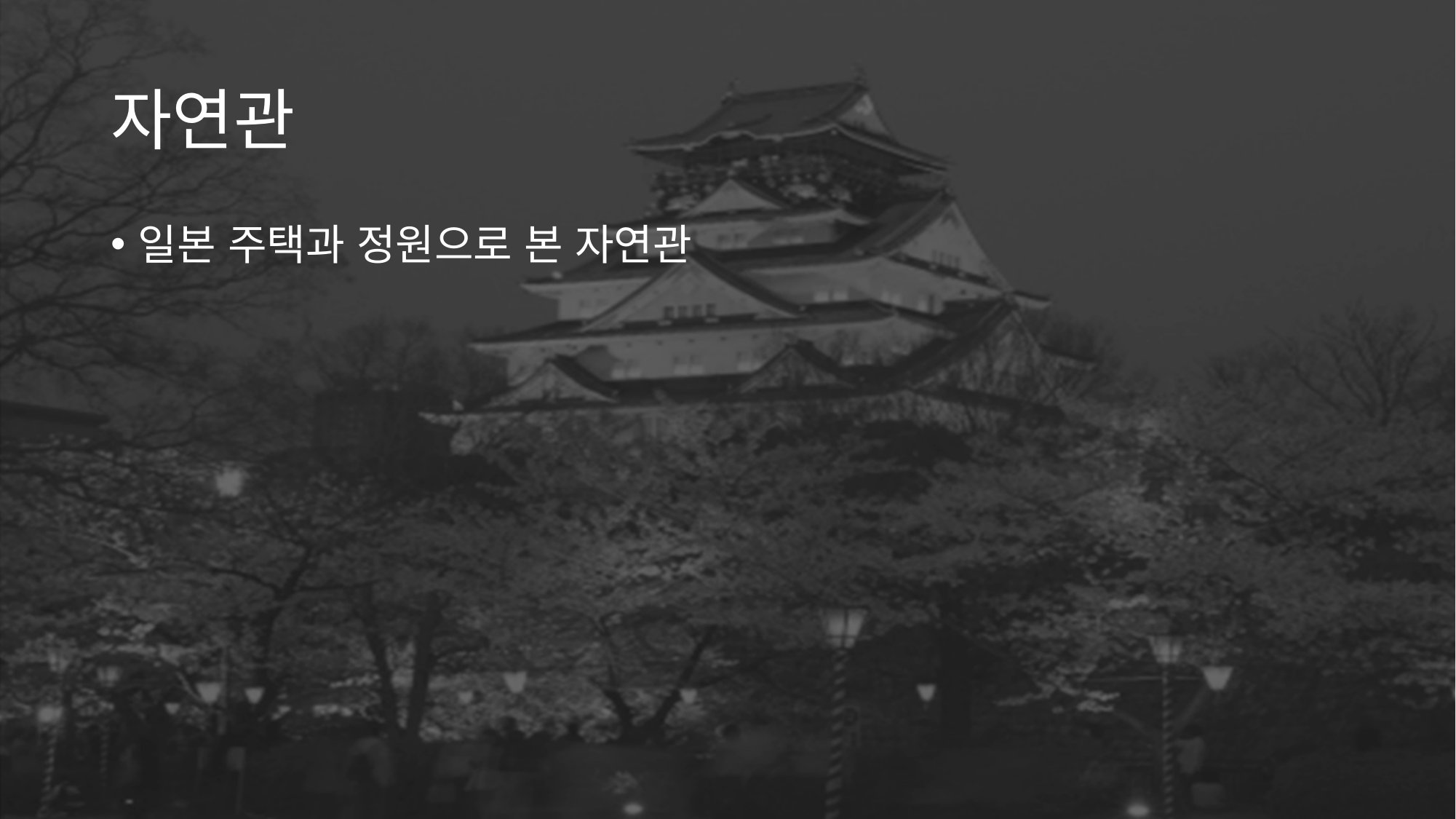

# 자연관
일본 주택과 정원으로 본 자연관